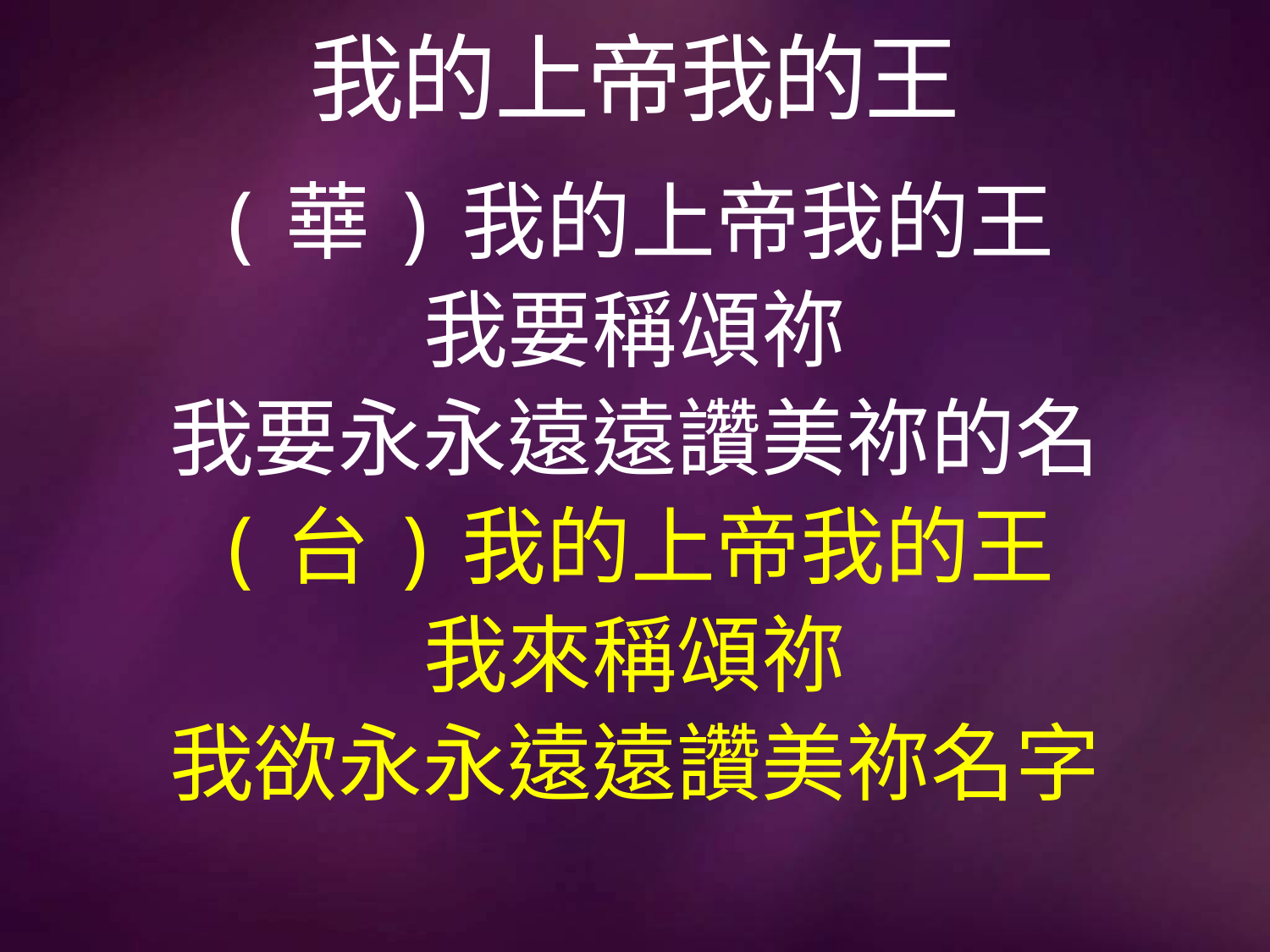

# 我的上帝我的王
(華)我的上帝我的王
我要稱頌祢
我要永永遠遠讚美祢的名
(台)我的上帝我的王
我來稱頌祢
我欲永永遠遠讚美祢名字